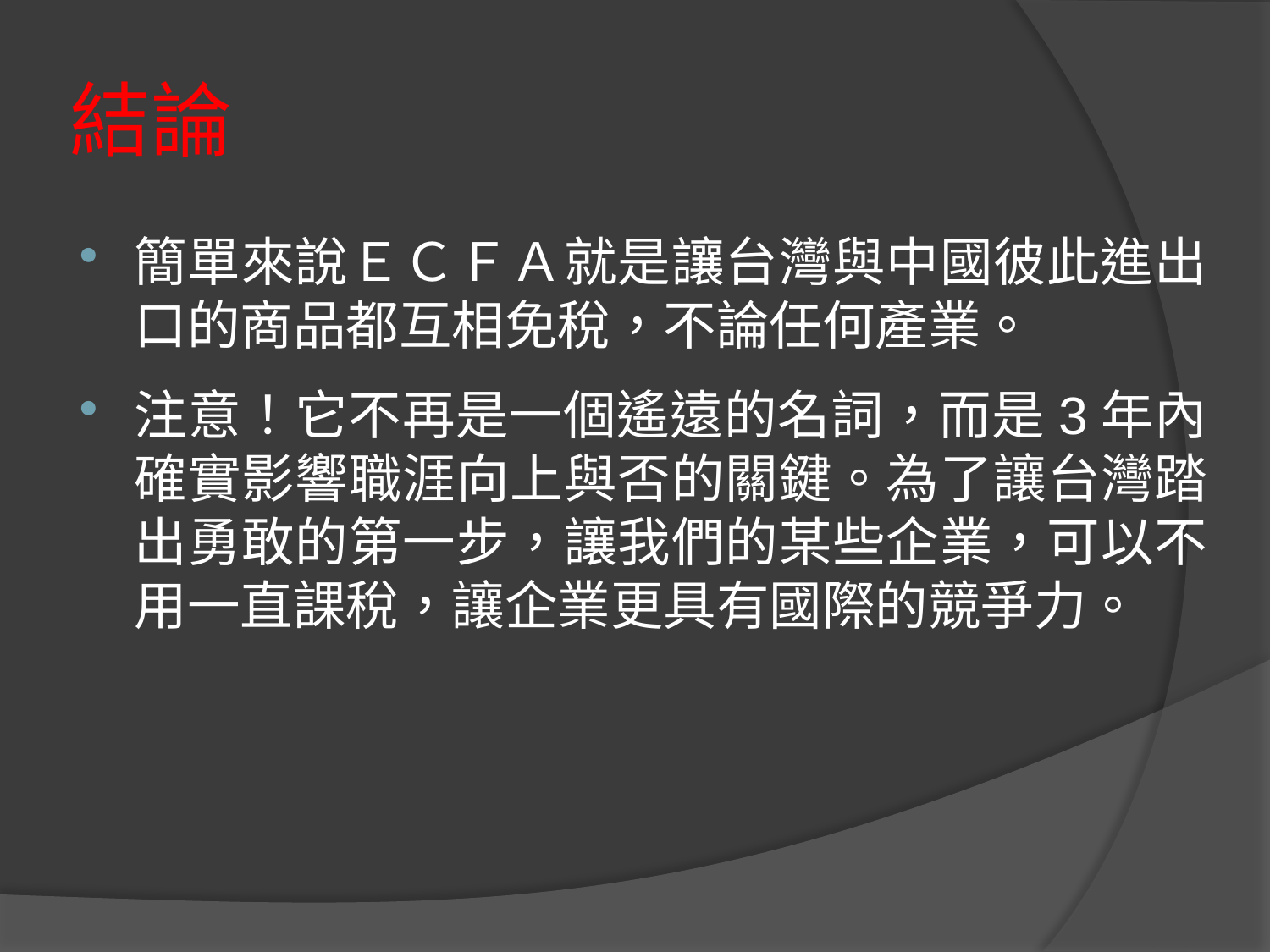

# 結論
簡單來說ＥＣＦＡ就是讓台灣與中國彼此進出口的商品都互相免稅，不論任何產業。
注意！它不再是一個遙遠的名詞，而是3年內確實影響職涯向上與否的關鍵。為了讓台灣踏出勇敢的第一步，讓我們的某些企業，可以不用一直課稅，讓企業更具有國際的競爭力。